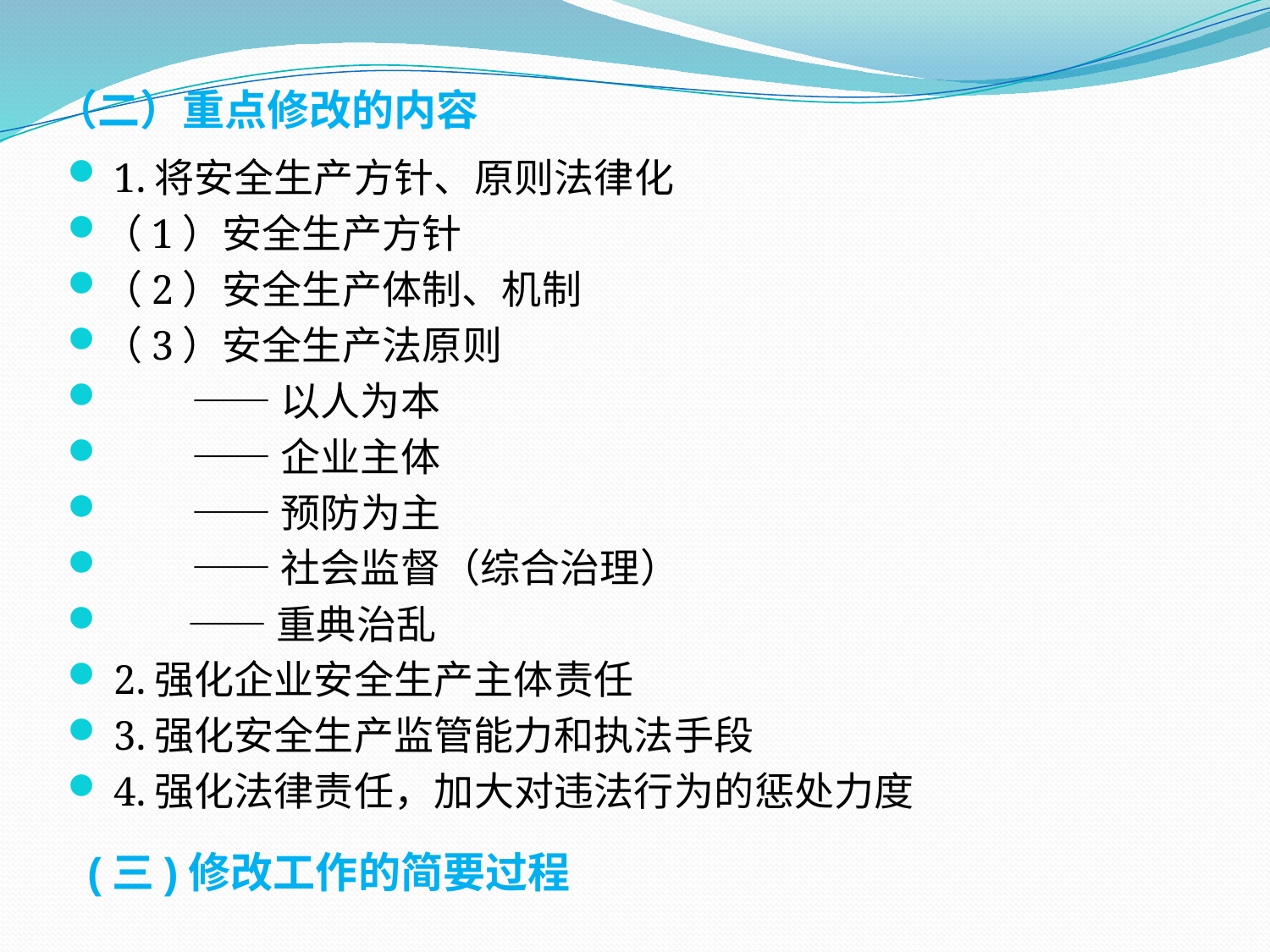

# （二）重点修改的内容
 1.将安全生产方针、原则法律化
（1）安全生产方针
（2）安全生产体制、机制
（3）安全生产法原则
　　 —— 以人为本
　　 —— 企业主体
　　 —— 预防为主
　　 —— 社会监督（综合治理）
　     —— 重典治乱
 2.强化企业安全生产主体责任
 3.强化安全生产监管能力和执法手段
 4.强化法律责任，加大对违法行为的惩处力度
(三)修改工作的简要过程